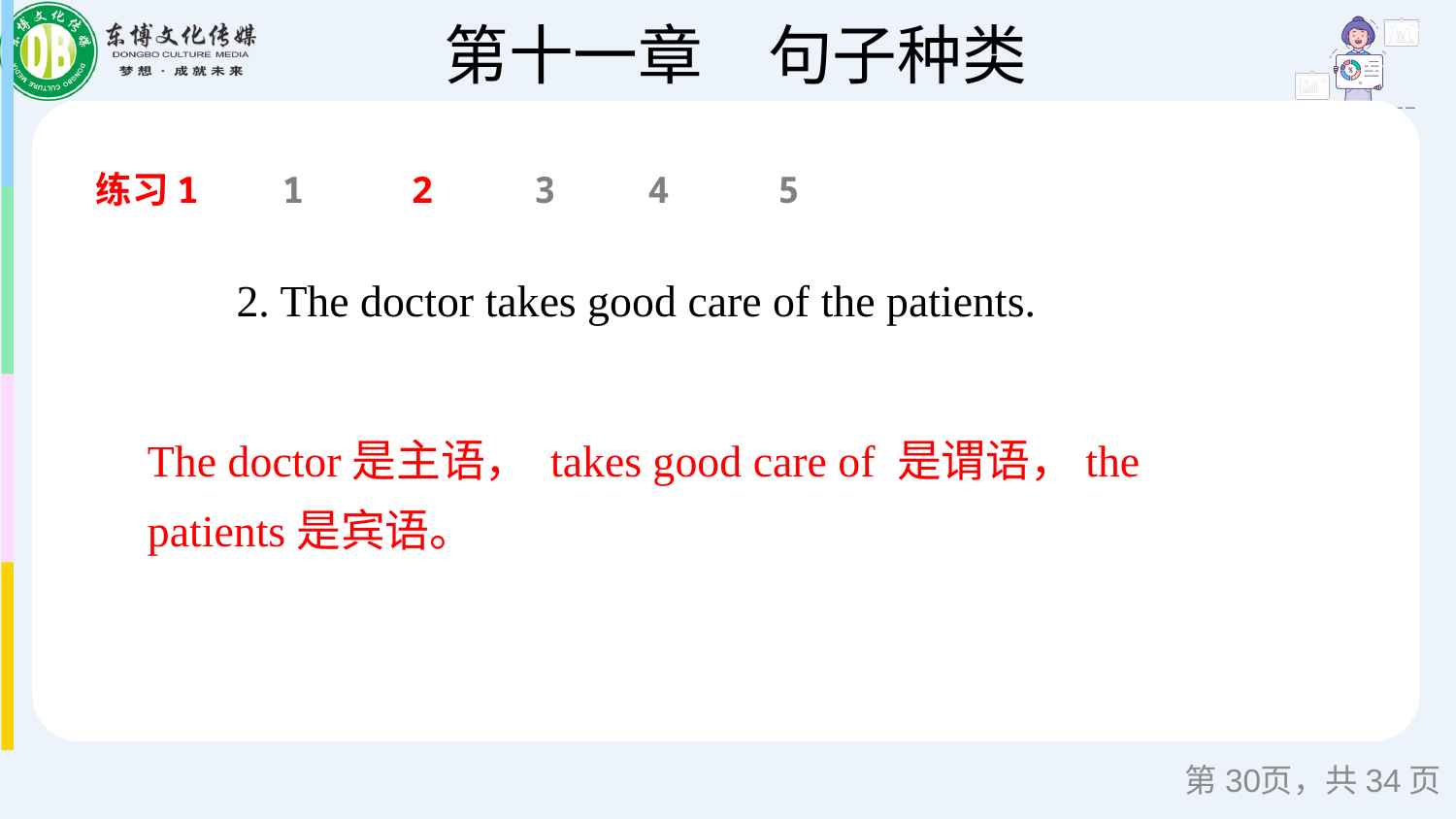

练习1
1
2
3
4
5
2. The doctor takes good care of the patients.
The doctor是主语， takes good care of 是谓语，the patients是宾语。
第30页，共34页